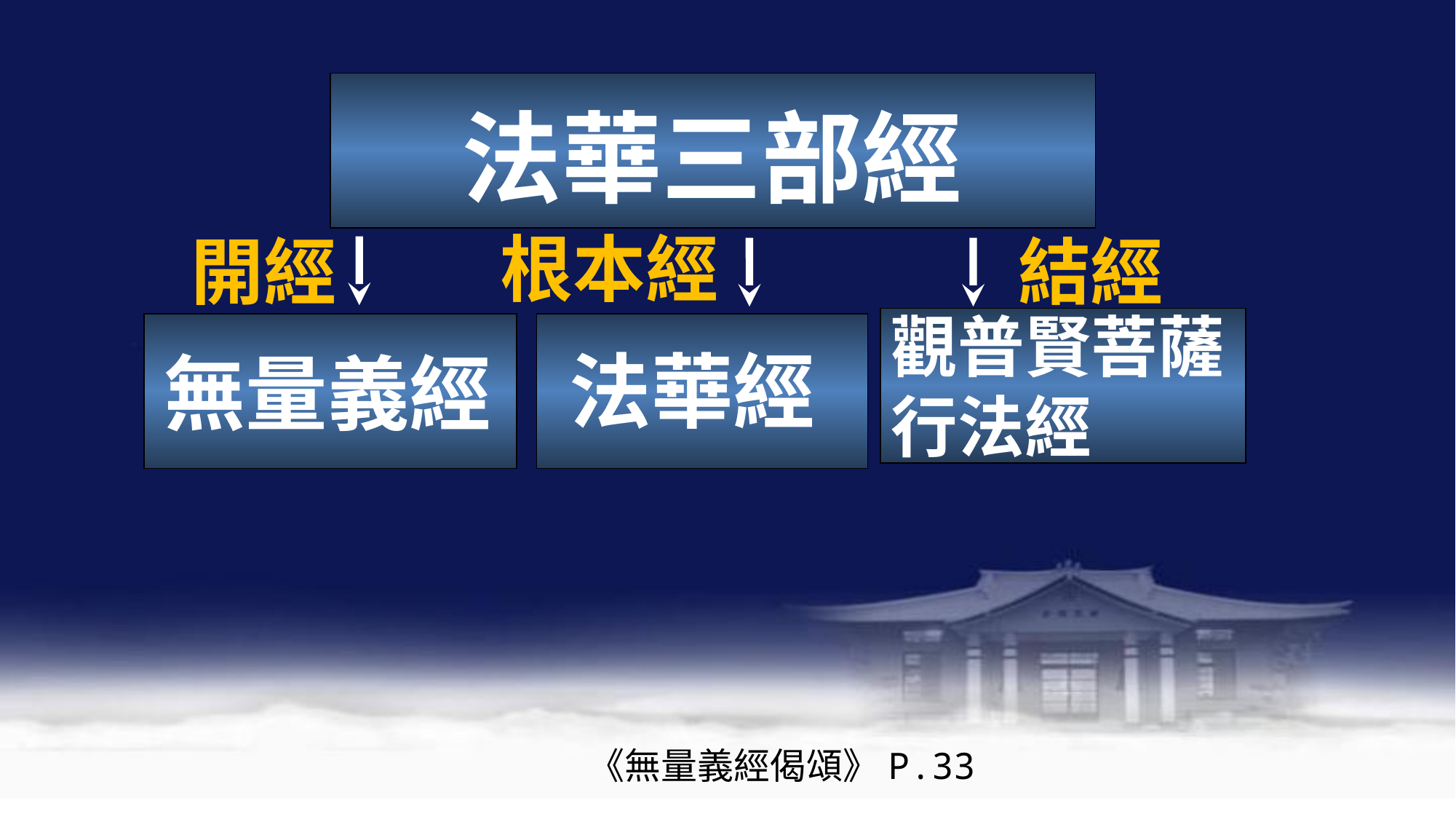

法華三部經
根本經
開經
結經

觀普賢菩薩行法經

法華經
無量義經
《無量義經偈頌》P.33